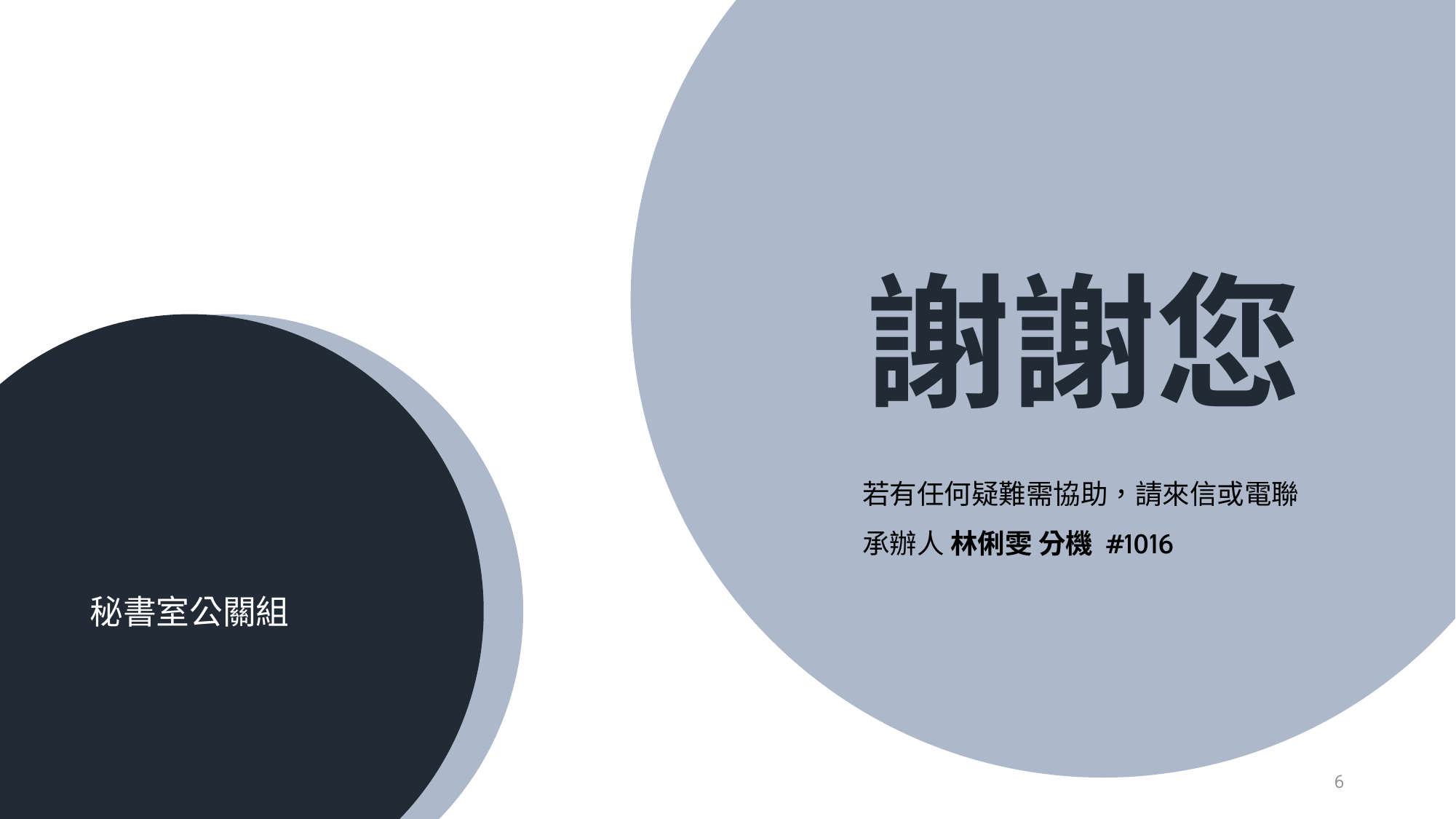

謝謝您

若有任何疑難需協助，請來信或電聯
承辦人 林俐雯 分機 #1016
秘書室公關組
6